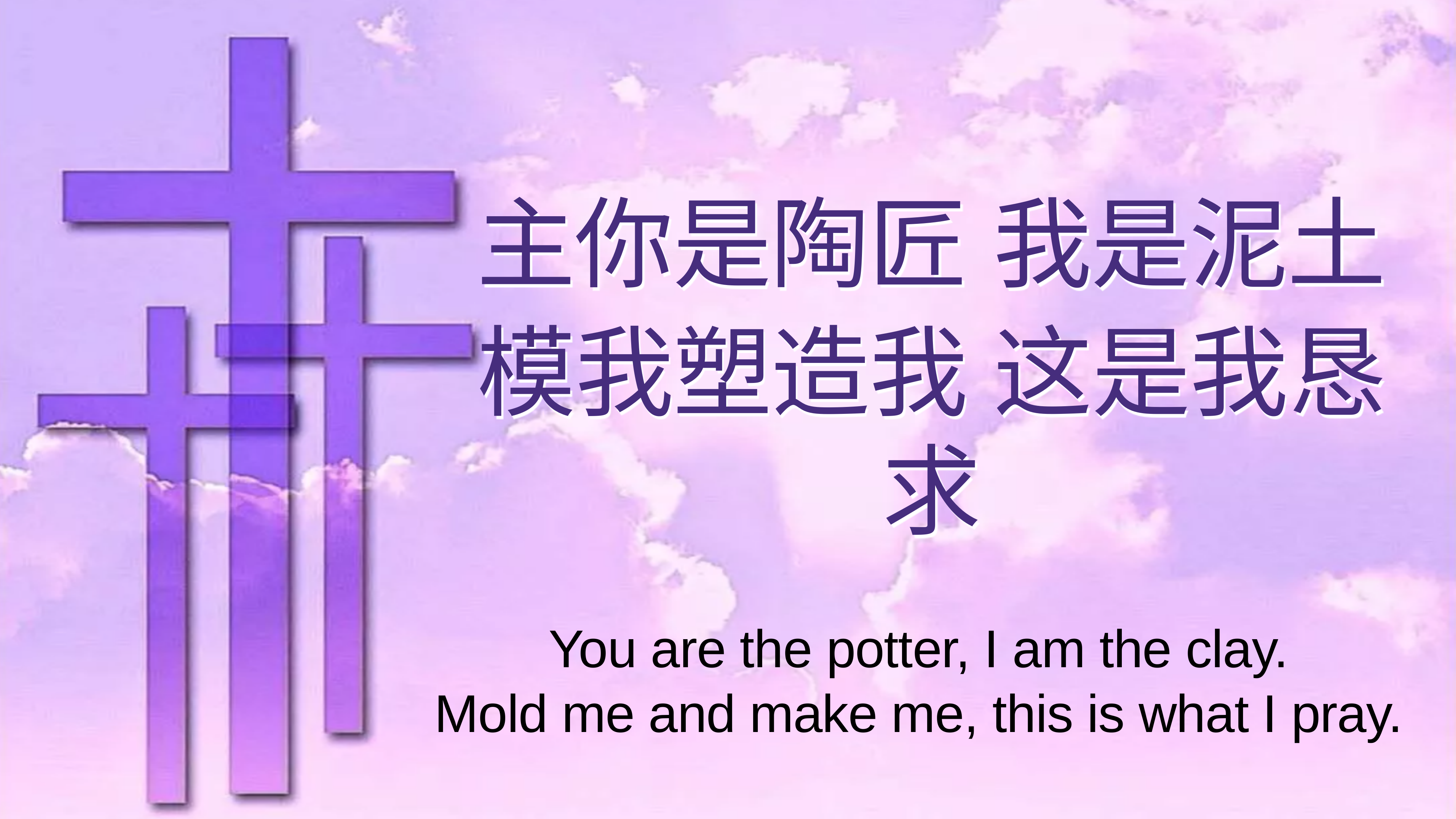

# 主你是陶匠 我是泥土
模我塑造我 这是我恳求
You are the potter, I am the clay.
Mold me and make me, this is what I pray.